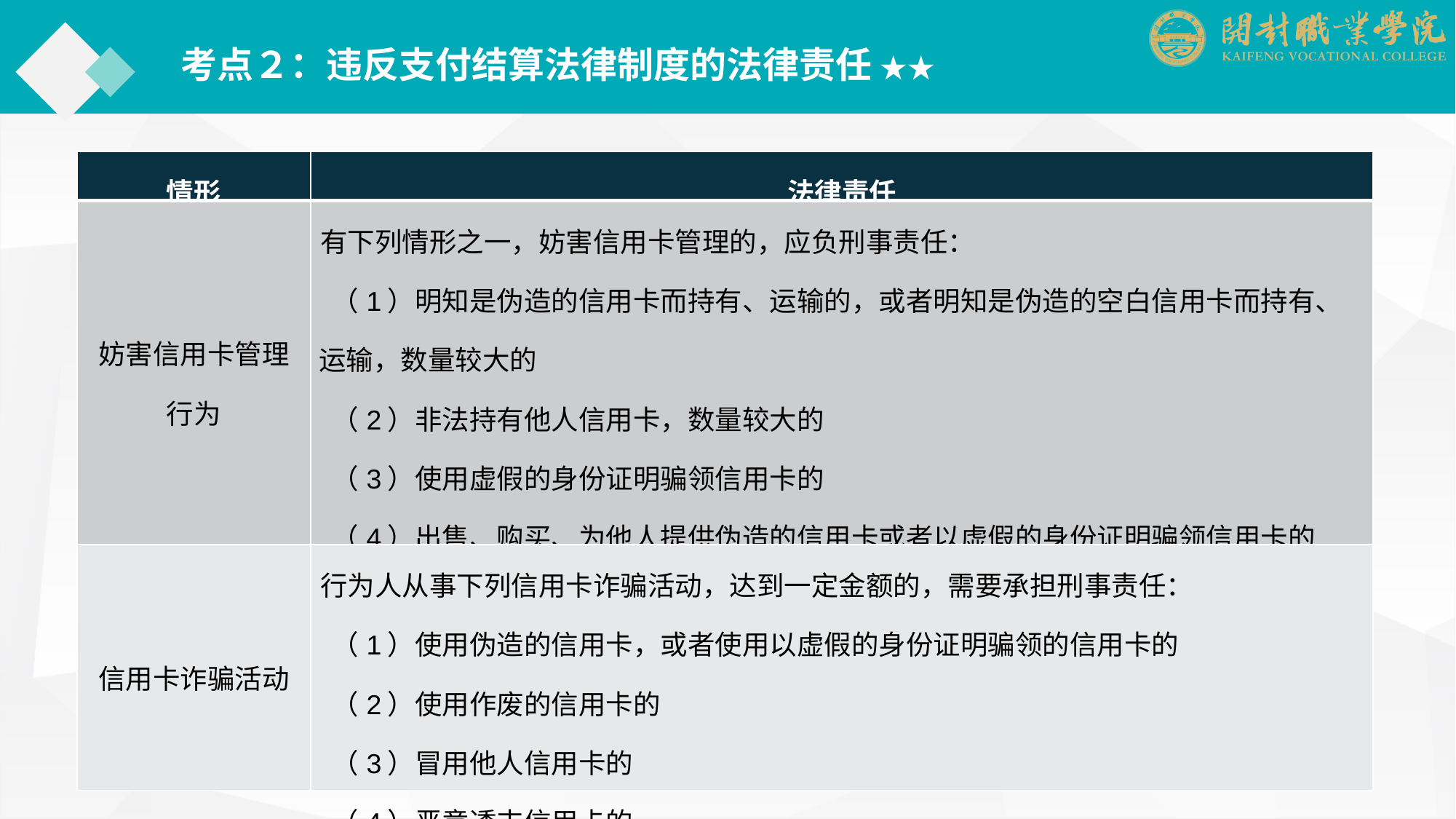

考点２：违反支付结算法律制度的法律责任 ★★
| 情形 | 法律责任 |
| --- | --- |
| 妨害信用卡管理行为 | 有下列情形之一，妨害信用卡管理的，应负刑事责任： （1）明知是伪造的信用卡而持有、运输的，或者明知是伪造的空白信用卡而持有、运输，数量较大的 （2）非法持有他人信用卡，数量较大的 （3）使用虚假的身份证明骗领信用卡的 （4）出售、购买、为他人提供伪造的信用卡或者以虚假的身份证明骗领信用卡的 （5）窃取、收买或者非法提供他人信用卡信息资料的 |
| 信用卡诈骗活动 | 行为人从事下列信用卡诈骗活动，达到一定金额的，需要承担刑事责任： （1）使用伪造的信用卡，或者使用以虚假的身份证明骗领的信用卡的 （2）使用作废的信用卡的 （3）冒用他人信用卡的 （4）恶意透支信用卡的 |